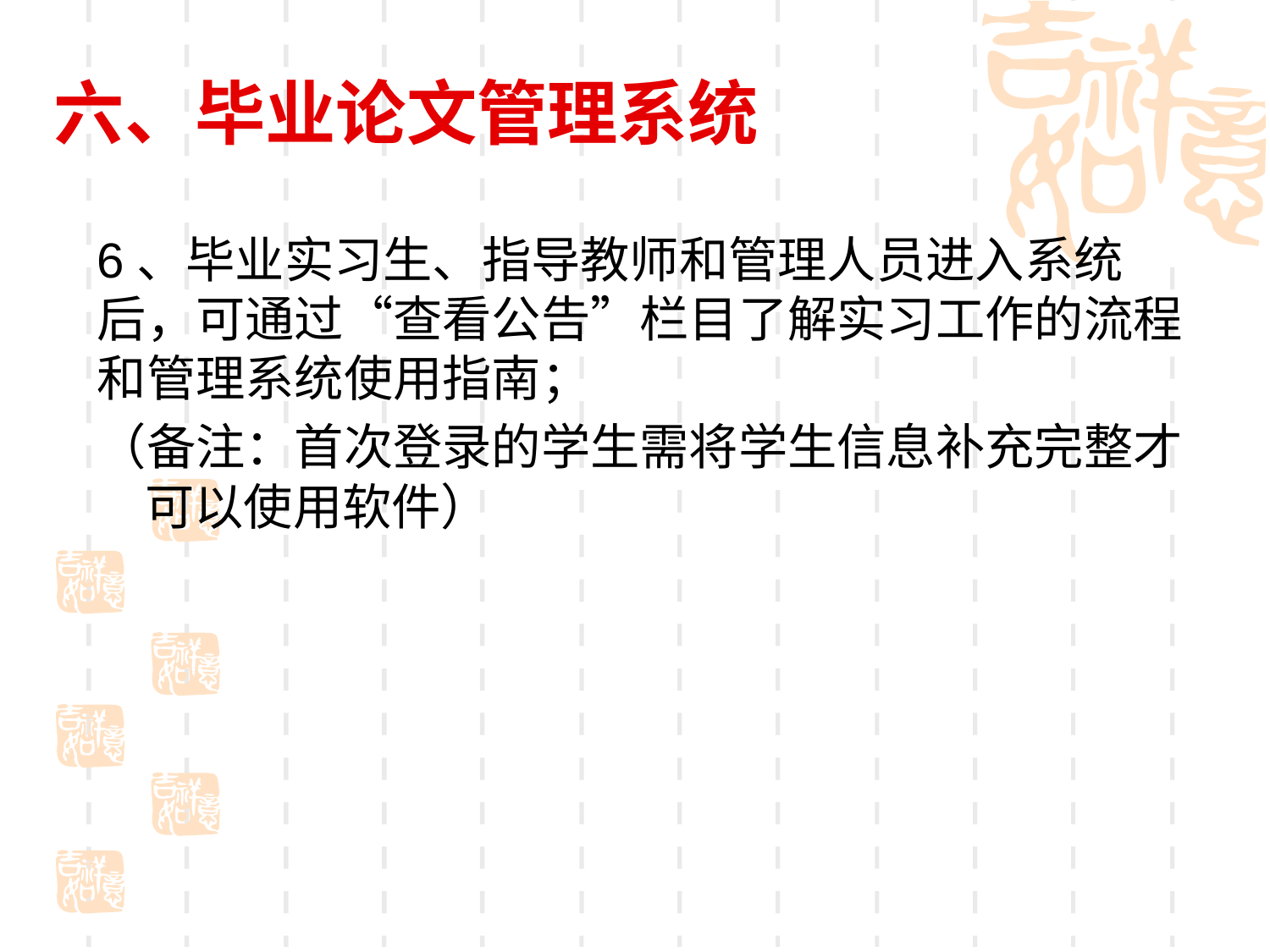

# 六、毕业论文管理系统
6、毕业实习生、指导教师和管理人员进入系统后，可通过“查看公告”栏目了解实习工作的流程和管理系统使用指南；
（备注：首次登录的学生需将学生信息补充完整才可以使用软件）